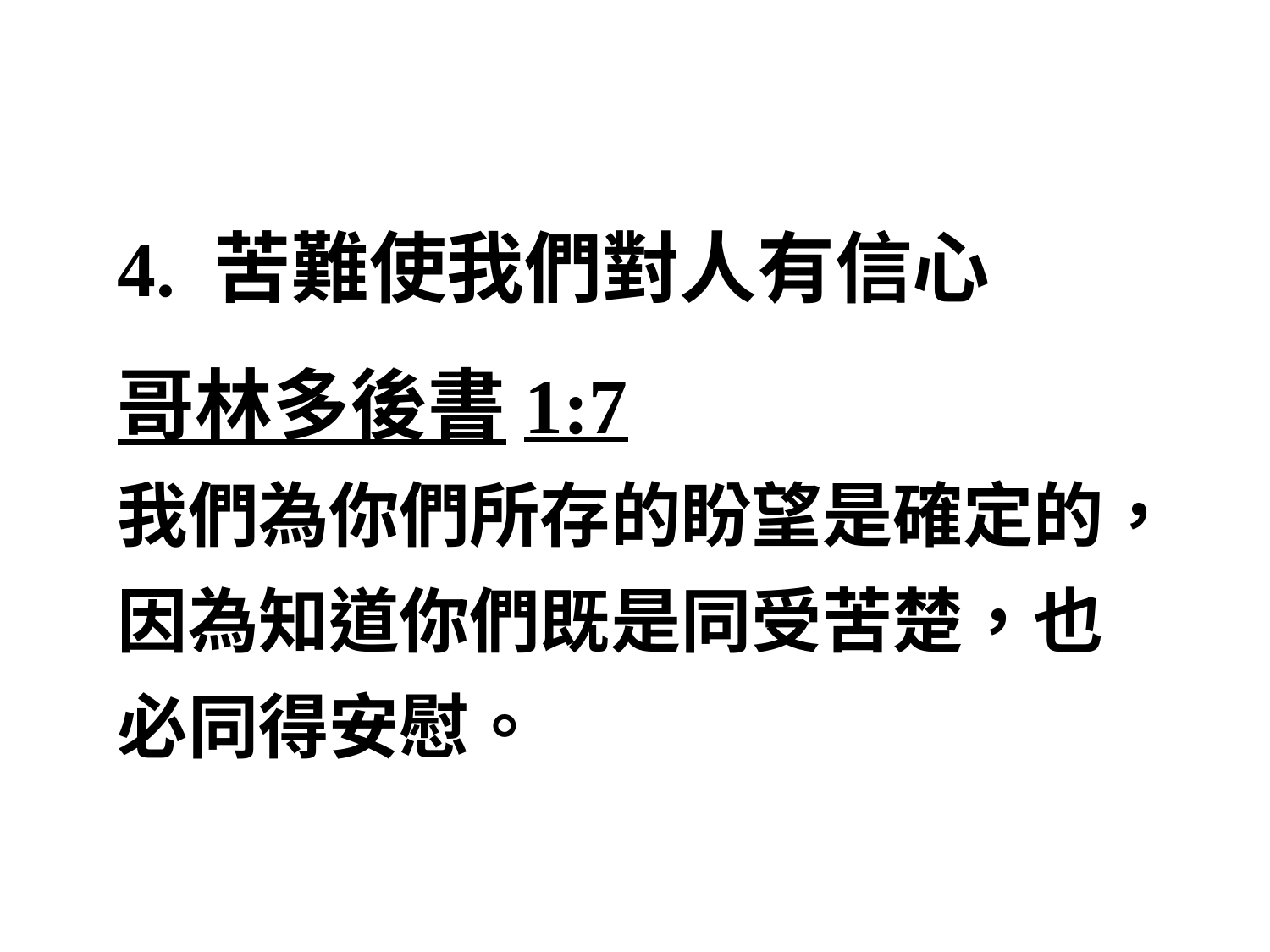

4. 苦難使我們對人有信心

哥林多後書1:7
我們為你們所存的盼望是確定的，因為知道你們既是同受苦楚，也必同得安慰。